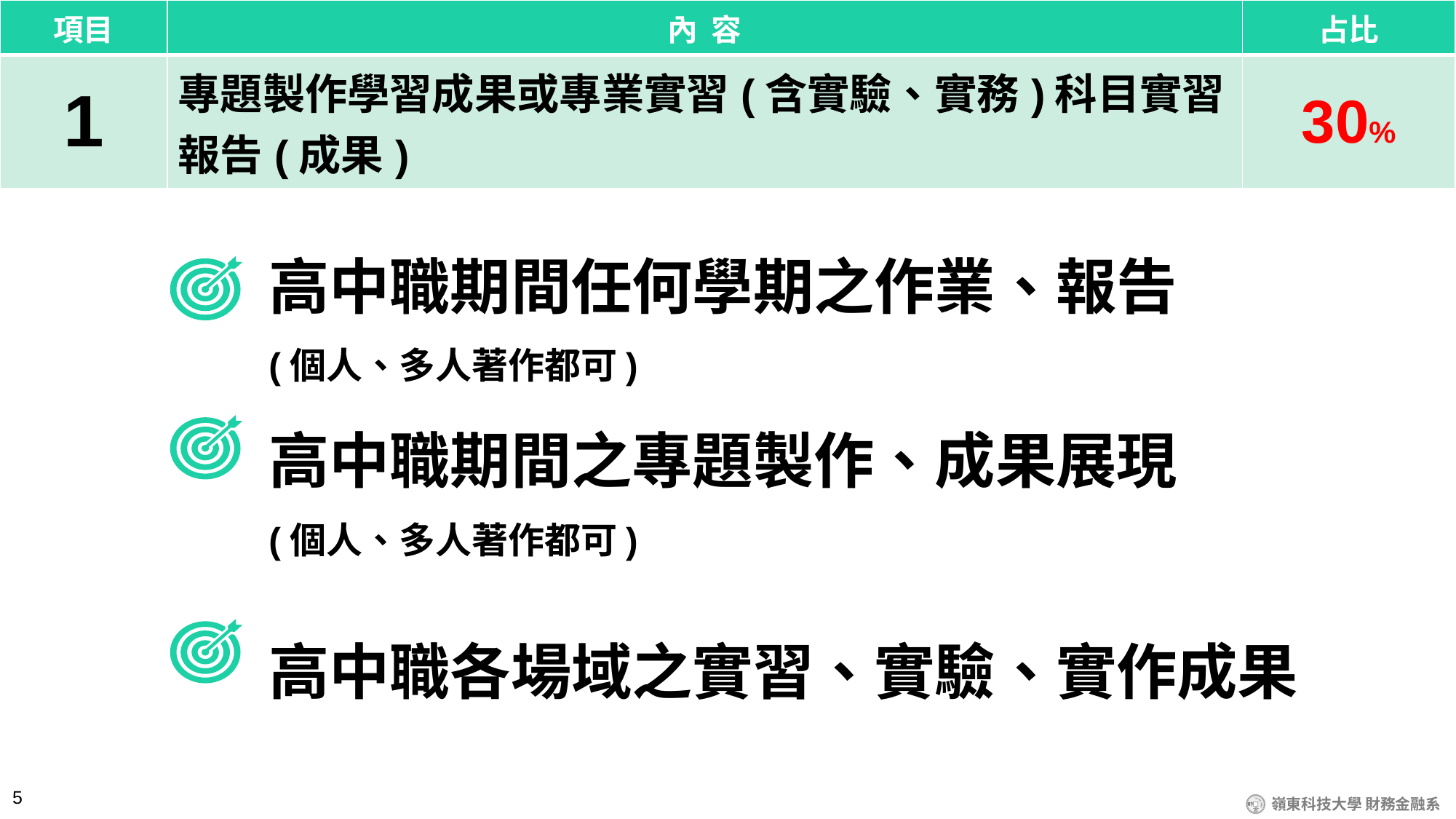

| 項目 | 內 容 | 占比 |
| --- | --- | --- |
| 1 | 專題製作學習成果或專業實習(含實驗、實務)科目實習報告(成果) | 30% |
高中職期間任何學期之作業、報告
(個人、多人著作都可)
高中職期間之專題製作、成果展現
(個人、多人著作都可)
高中職各場域之實習、實驗、實作成果